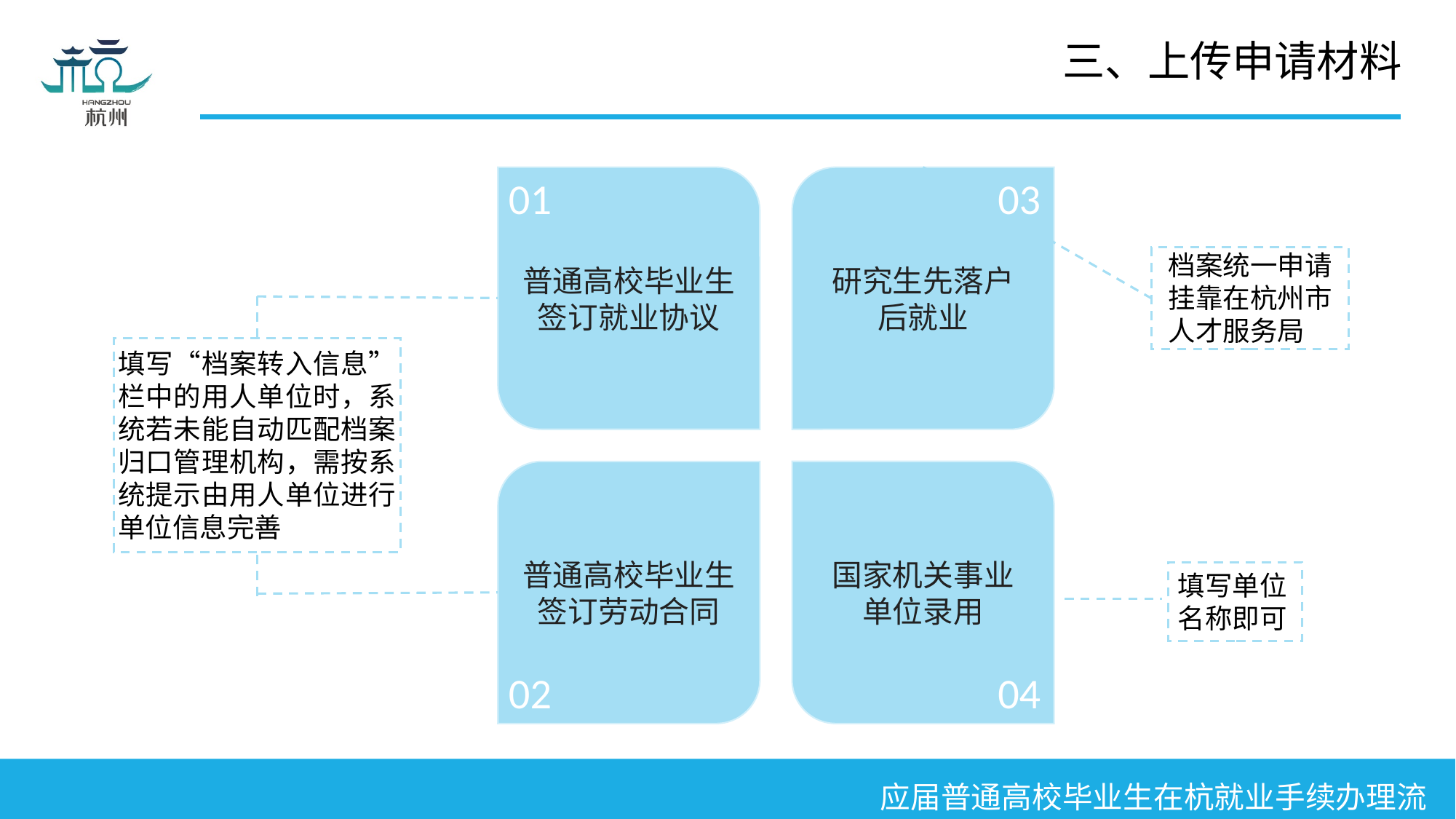

三、上传申请材料
01
03
研究生先落户
后就业
普通高校毕业生签订就业协议
档案统一申请挂靠在杭州市人才服务局

填写“档案转入信息”栏中的用人单位时，系统若未能自动匹配档案归口管理机构，需按系统提示由用人单位进行单位信息完善
普通高校毕业生签订劳动合同
国家机关事业
单位录用

填写单位名称即可
02
04